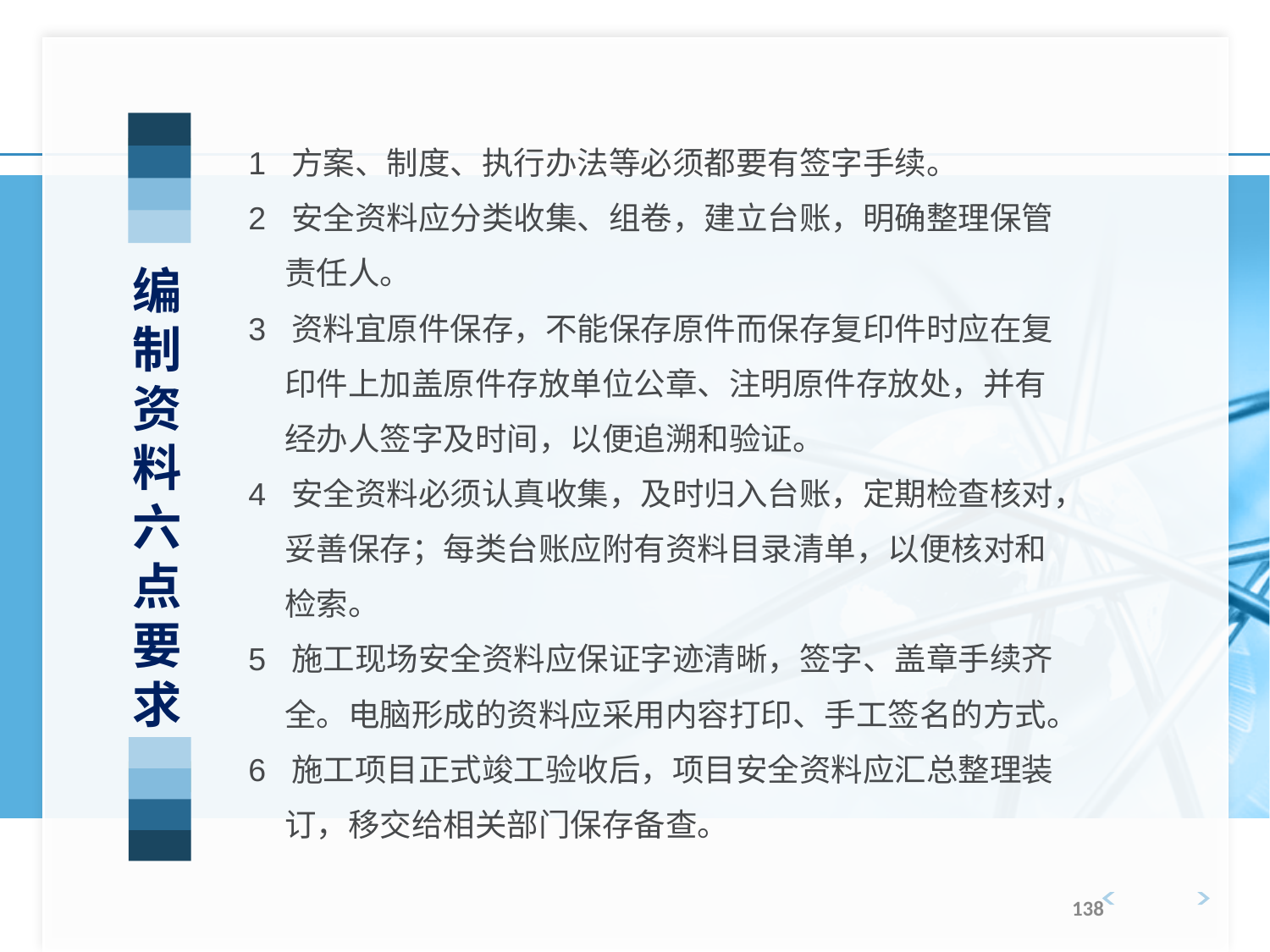

1  方案、制度、执行办法等必须都要有签字手续。
2  安全资料应分类收集、组卷，建立台账，明确整理保管
    责任人。
3  资料宜原件保存，不能保存原件而保存复印件时应在复
    印件上加盖原件存放单位公章、注明原件存放处，并有
    经办人签字及时间，以便追溯和验证。
4  安全资料必须认真收集，及时归入台账，定期检查核对，
    妥善保存；每类台账应附有资料目录清单，以便核对和
    检索。
5  施工现场安全资料应保证字迹清晰，签字、盖章手续齐
    全。电脑形成的资料应采用内容打印、手工签名的方式。
6  施工项目正式竣工验收后，项目安全资料应汇总整理装
    订，移交给相关部门保存备查。

编制资料六
点
要
求

138